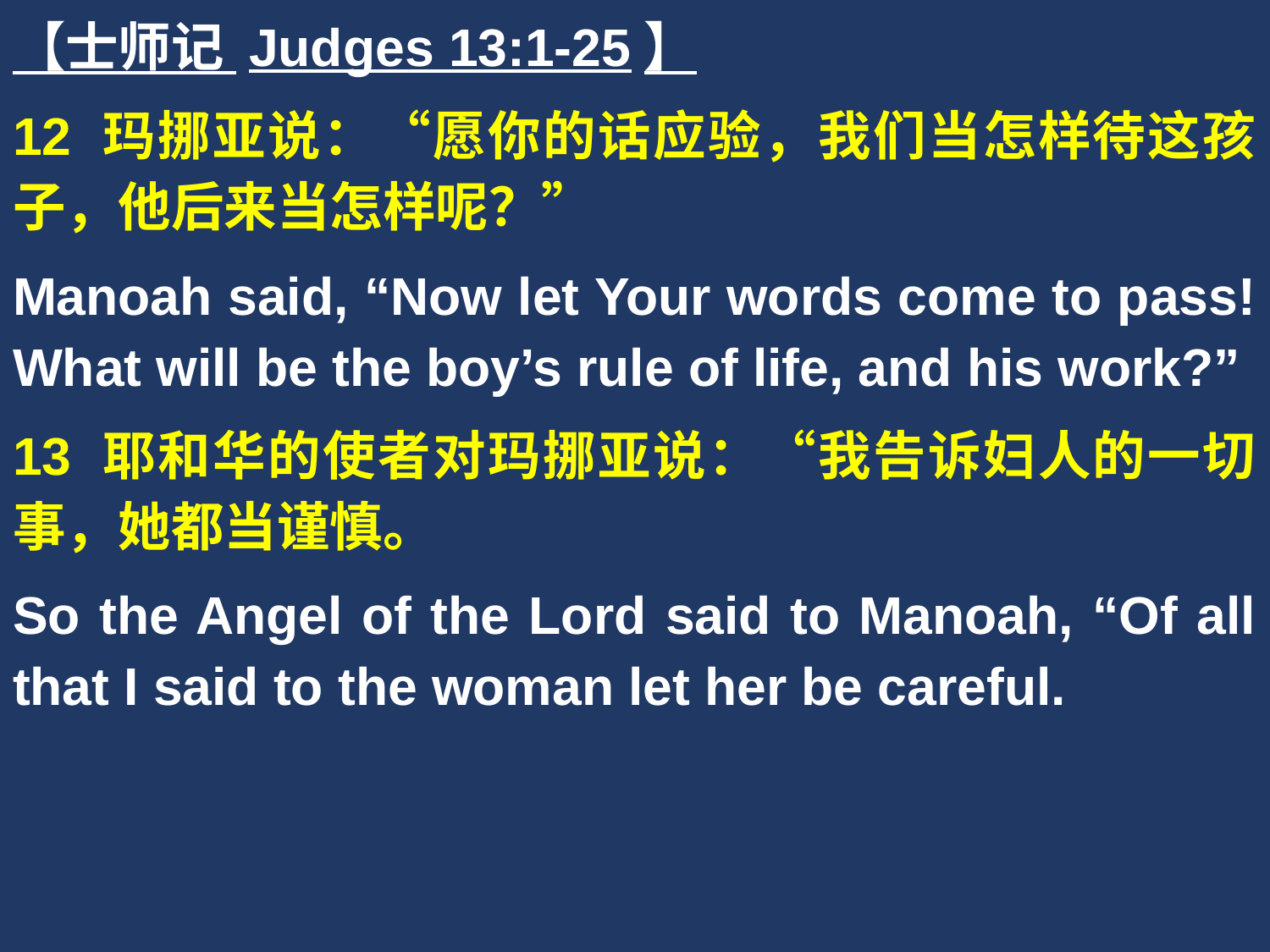

【士师记 Judges 13:1-25】
12 玛挪亚说：“愿你的话应验，我们当怎样待这孩子，他后来当怎样呢？”
Manoah said, “Now let Your words come to pass! What will be the boy’s rule of life, and his work?”
13 耶和华的使者对玛挪亚说：“我告诉妇人的一切事，她都当谨慎。
So the Angel of the Lord said to Manoah, “Of all that I said to the woman let her be careful.